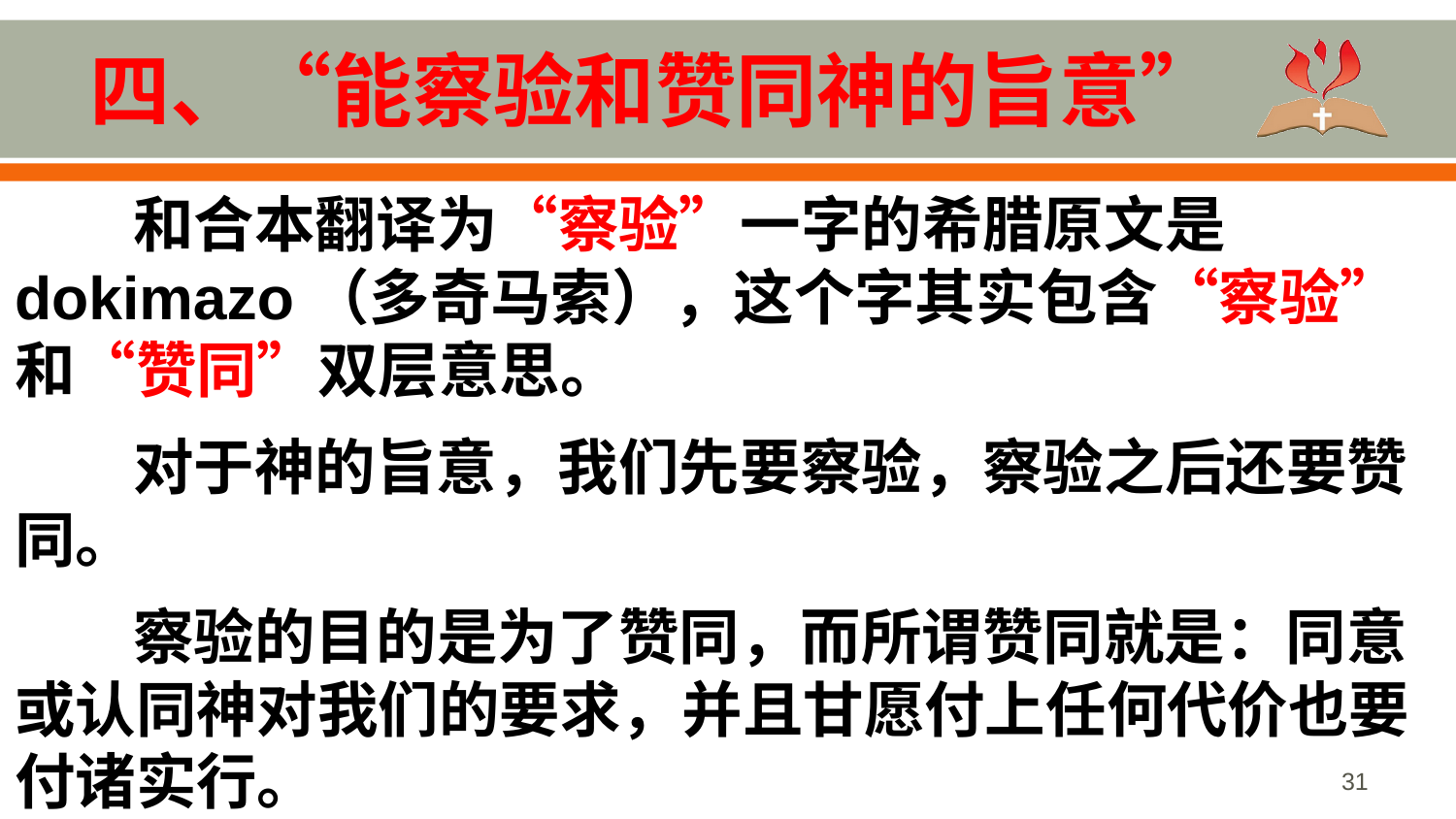

# 四、“能察验和赞同神的旨意”
和合本翻译为“察验”一字的希腊原文是dokimazo（多奇马索），这个字其实包含“察验”和“赞同”双层意思。
对于神的旨意，我们先要察验，察验之后还要赞同。
察验的目的是为了赞同，而所谓赞同就是：同意或认同神对我们的要求，并且甘愿付上任何代价也要付诸实行。

31